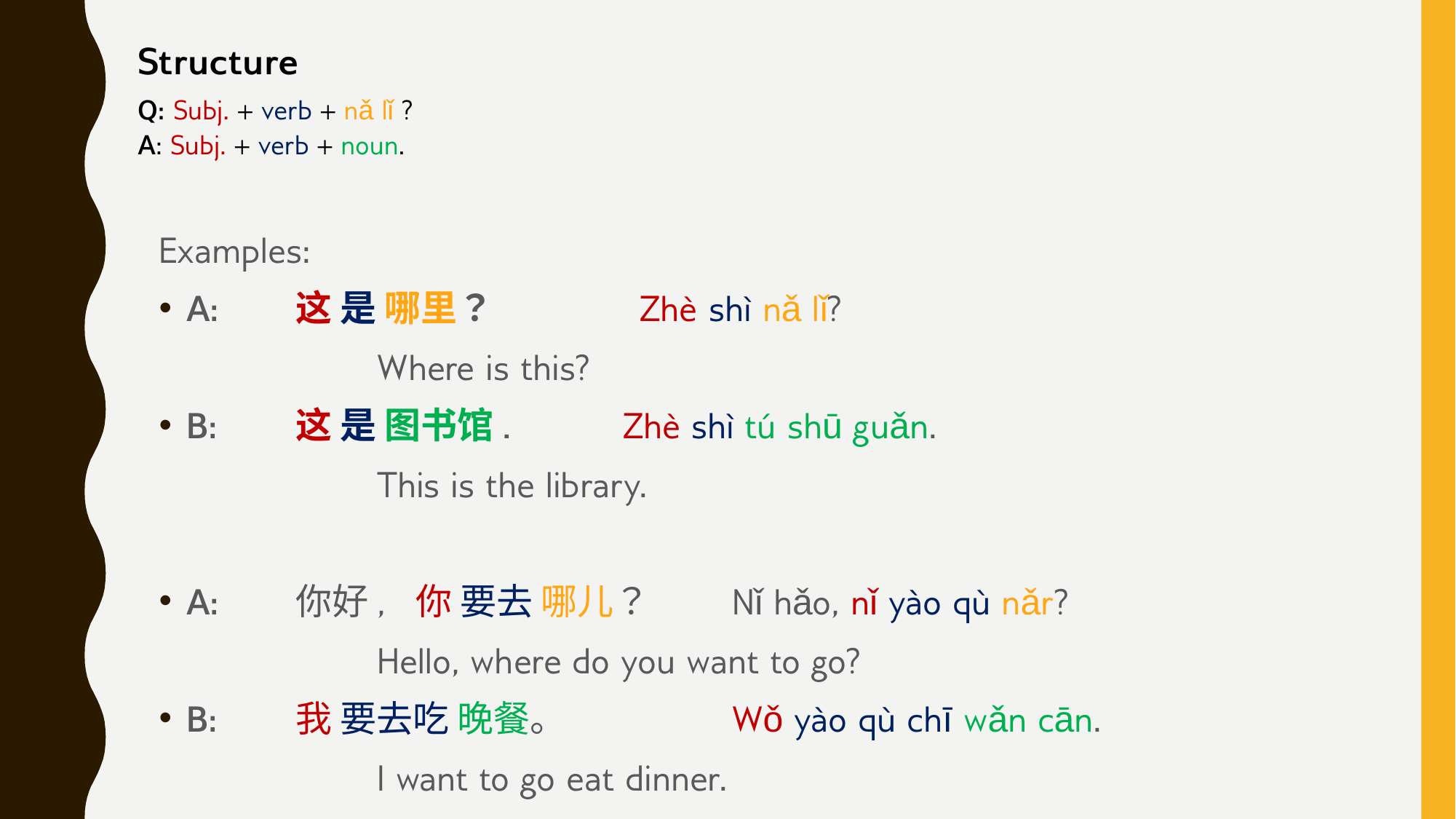

# Structure Q: Subj. + verb + nǎ lǐ ? A: Subj. + verb + noun.
Examples:
A: 	这 是 哪里？		 Zhè shì nǎ lǐ?
		Where is this?
B:	这 是 图书馆.		Zhè shì tú shū guǎn.
		This is the library.

A: 	你好,  你 要去 哪儿？	Nǐ hǎo, nǐ yào qù nǎr?
		Hello, where do you want to go?
B: 	我 要去吃 晚餐。		Wǒ yào qù chī wǎn cān.
		I want to go eat dinner.